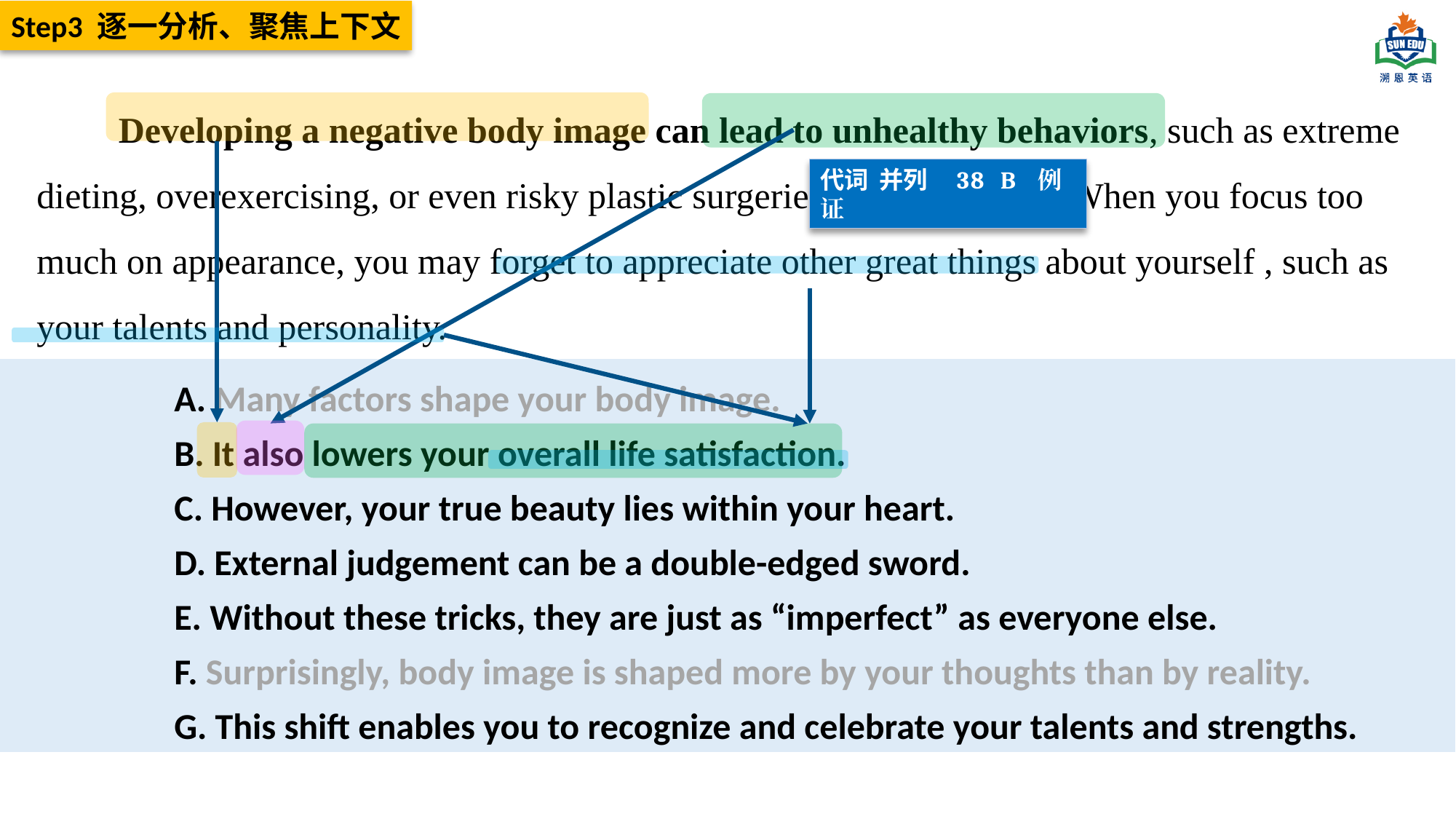

Step3 逐一分析、聚焦上下文
         Developing a negative body image can lead to unhealthy behaviors, such as extreme dieting, overexercising, or even risky plastic surgeries.          38            When you focus too much on appearance, you may forget to appreciate other great things about yourself , such as your talents and personality.

代词  并列    38   B   例证

                    A. Many factors shape your body image.
                    B. It also lowers your overall life satisfaction.
                    C. However, your true beauty lies within your heart.
                    D. External judgement can be a double-edged sword.
                    E. Without these tricks, they are just as “imperfect” as everyone else.
                    F. Surprisingly, body image is shaped more by your thoughts than by reality.
                    G. This shift enables you to recognize and celebrate your talents and strengths.